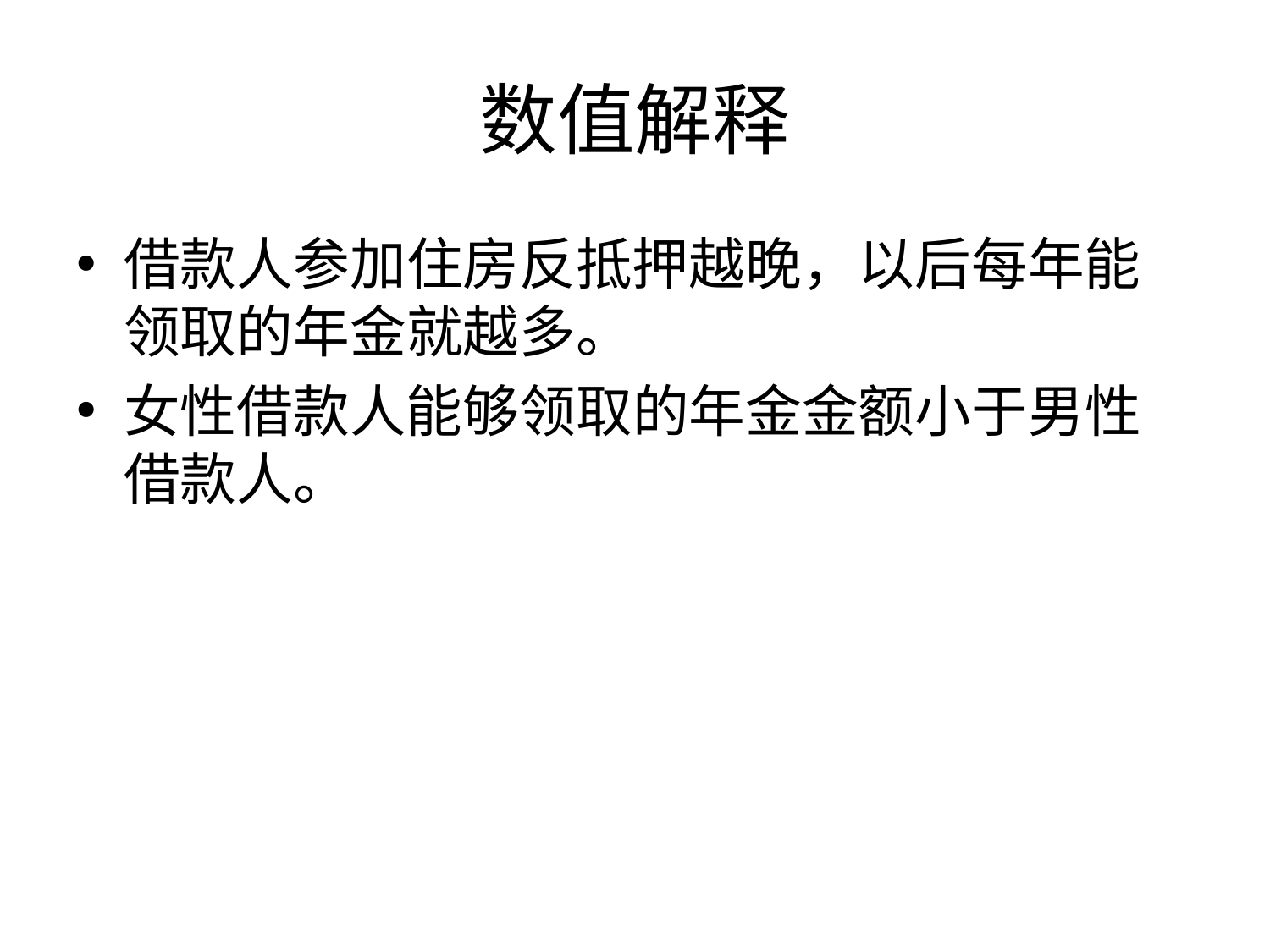

# 数值解释
借款人参加住房反抵押越晚，以后每年能领取的年金就越多。
女性借款人能够领取的年金金额小于男性借款人。